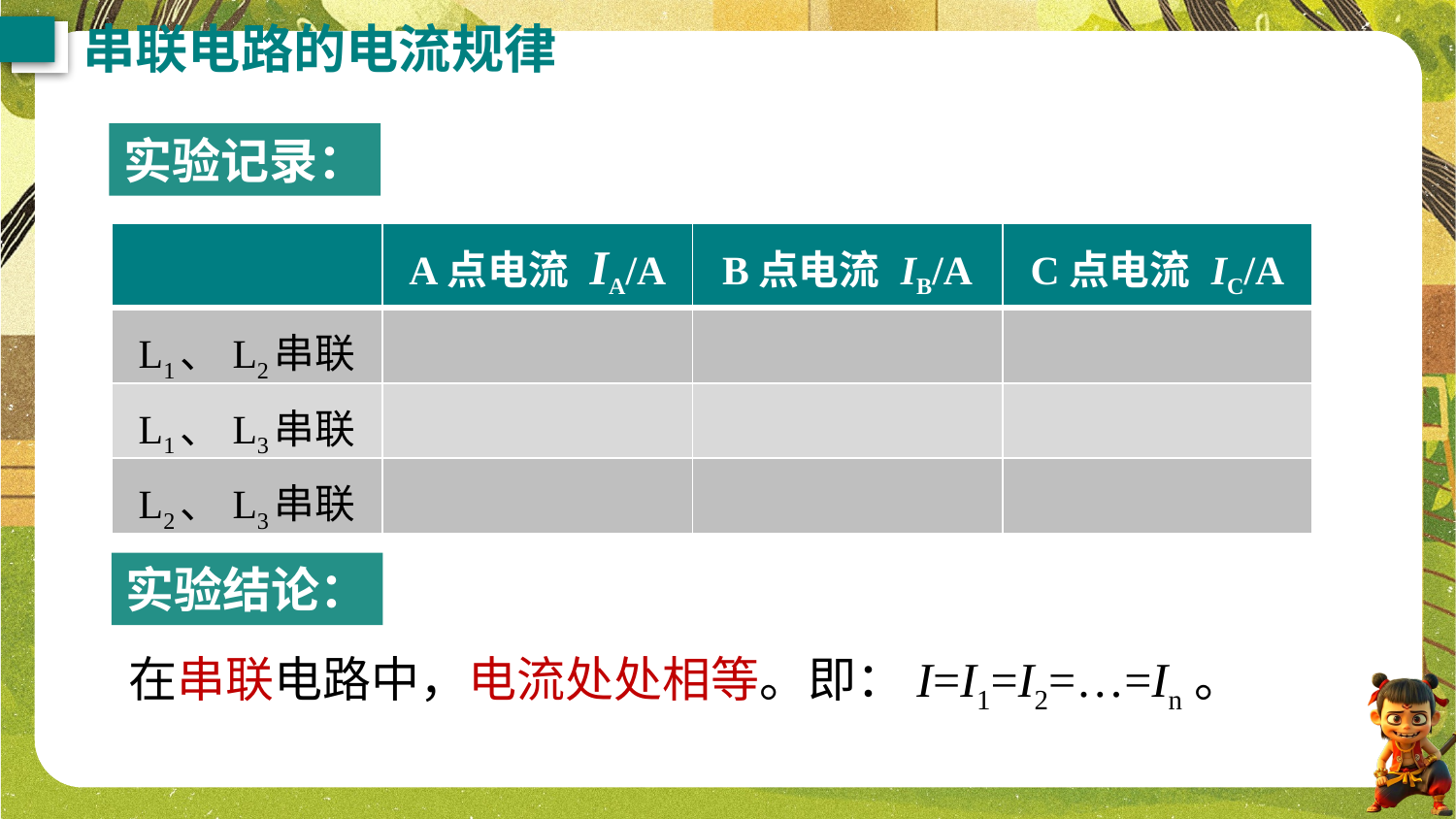

串联电路的电流规律

实验记录：
|  | A点电流 IA/A | B点电流 IB/A | C点电流 IC/A |
| --- | --- | --- | --- |
| L1、L2串联 |  |  |  |
| L1、L3串联 |  |  |  |
| L2、L3串联 |  |  |  |
实验结论：
在串联电路中，电流处处相等。即：I=I1=I2=…=In。